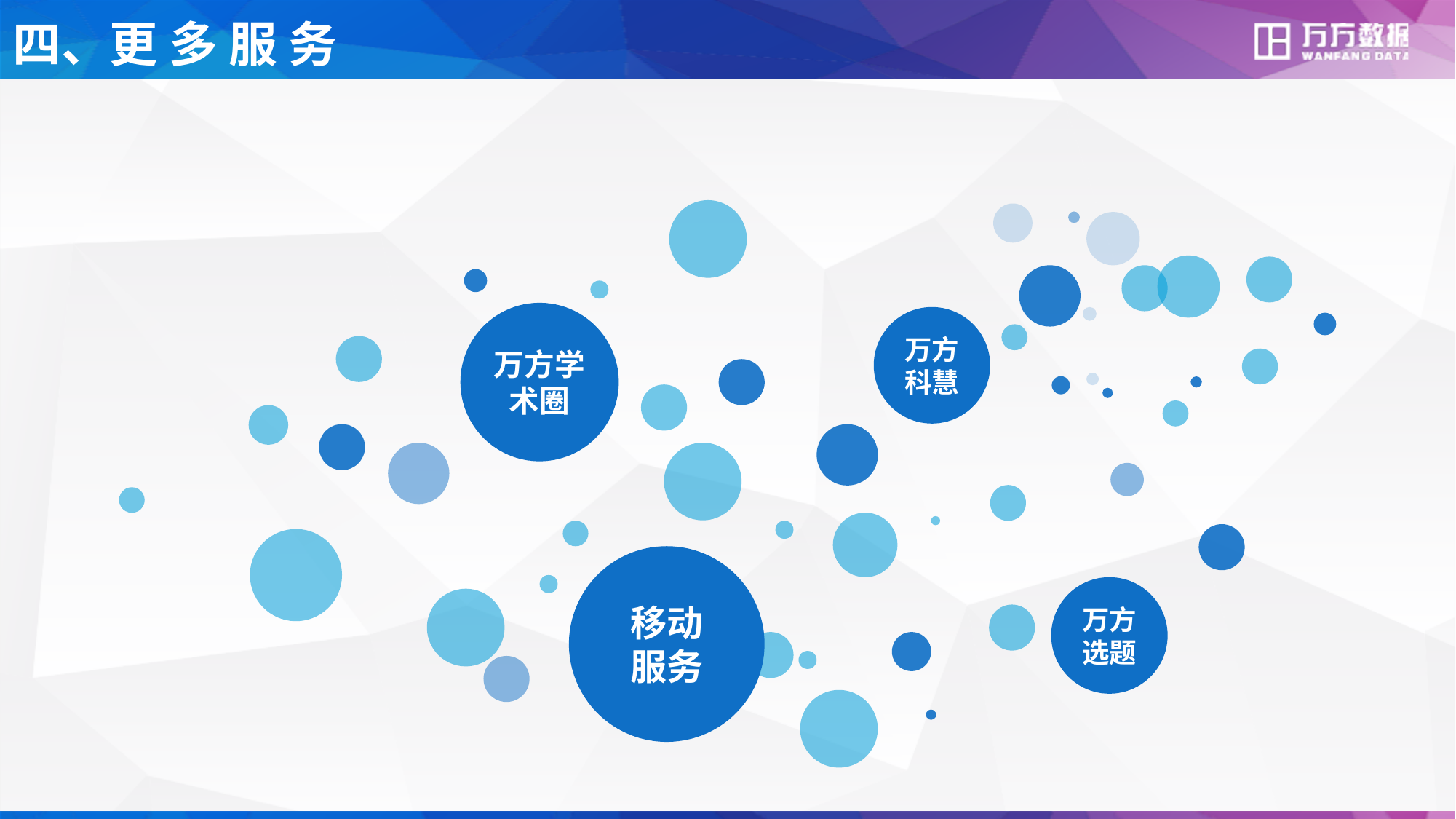

四、更 多 服 务

万方学术圈

万方
科慧

移动
服务

万方
选题